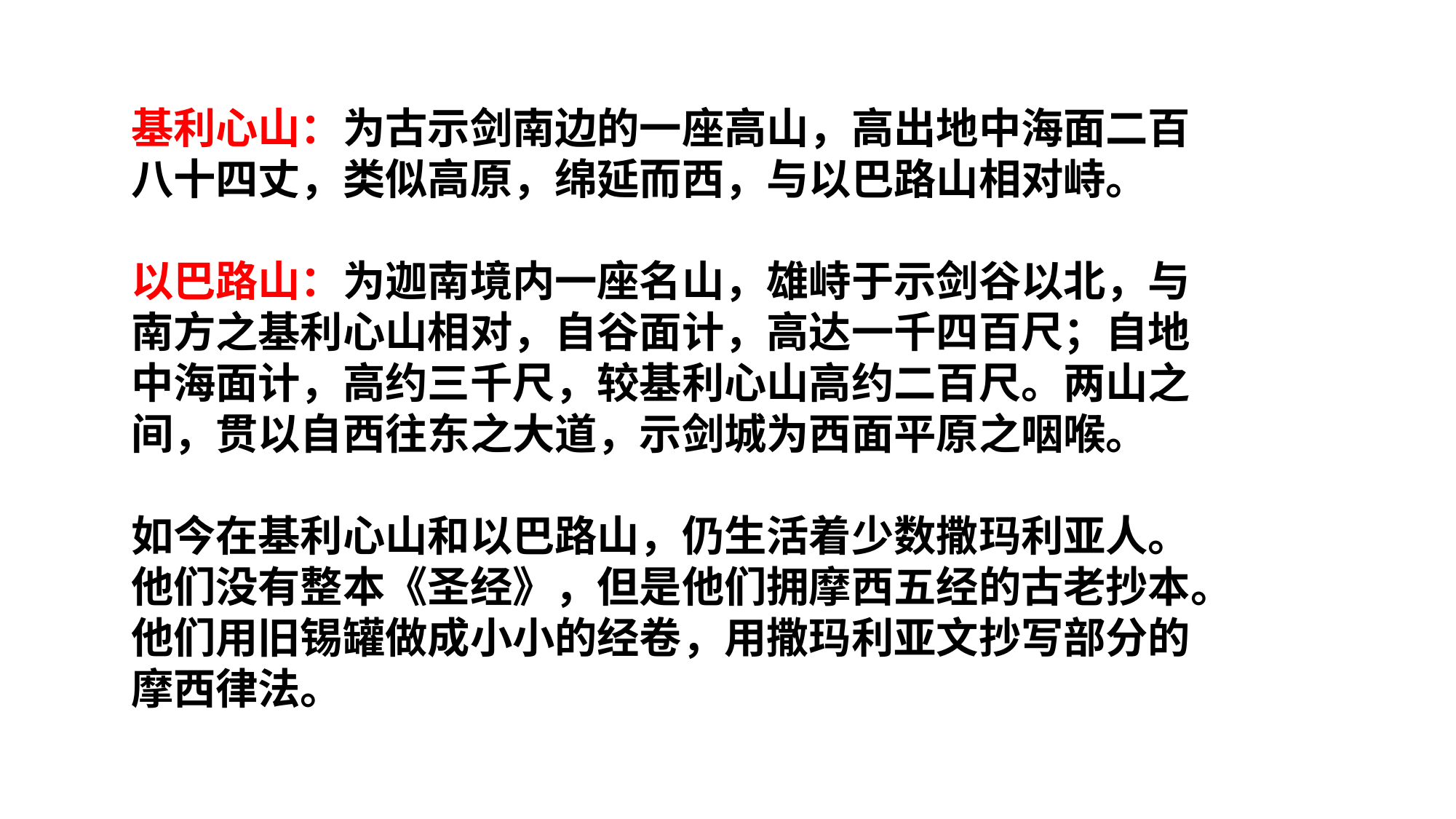

基利心山：为古示剑南边的一座高山，高出地中海面二百八十四丈，类似高原，绵延而西，与以巴路山相对峙。

以巴路山：为迦南境内一座名山，雄峙于示剑谷以北，与南方之基利心山相对，自谷面计，高达一千四百尺；自地中海面计，高约三千尺，较基利心山高约二百尺。两山之间，贯以自西往东之大道，示剑城为西面平原之咽喉。

如今在基利心山和以巴路山，仍生活着少数撒玛利亚人。他们没有整本《圣经》，但是他们拥摩西五经的古老抄本。他们用旧锡罐做成小小的经卷，用撒玛利亚文抄写部分的摩西律法。